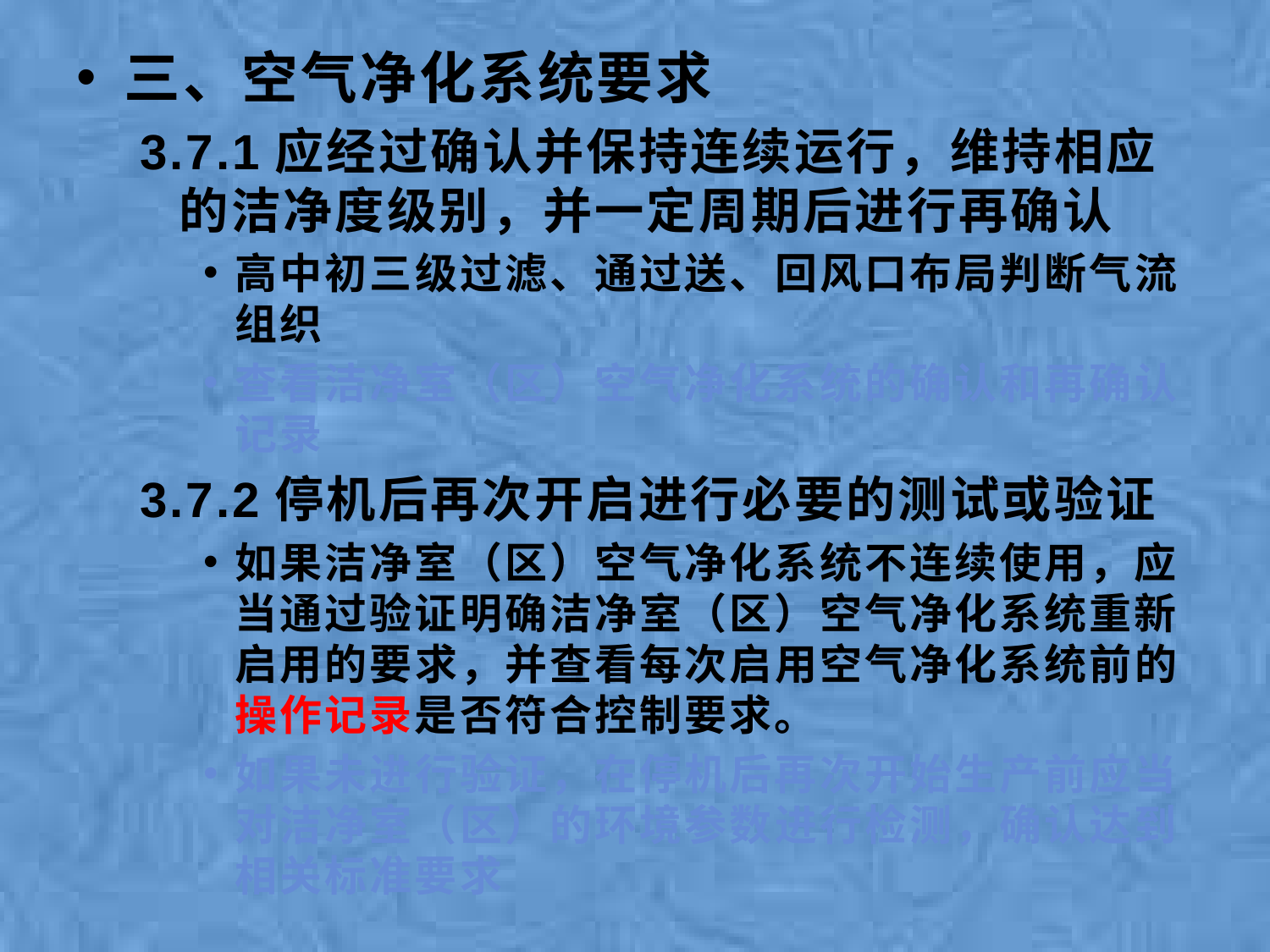

三、空气净化系统要求
3.7.1应经过确认并保持连续运行，维持相应的洁净度级别，并一定周期后进行再确认
高中初三级过滤、通过送、回风口布局判断气流组织
查看洁净室（区）空气净化系统的确认和再确认记录
3.7.2停机后再次开启进行必要的测试或验证
如果洁净室（区）空气净化系统不连续使用，应当通过验证明确洁净室（区）空气净化系统重新启用的要求，并查看每次启用空气净化系统前的操作记录是否符合控制要求。
如果未进行验证，在停机后再次开始生产前应当对洁净室（区）的环境参数进行检测，确认达到相关标准要求